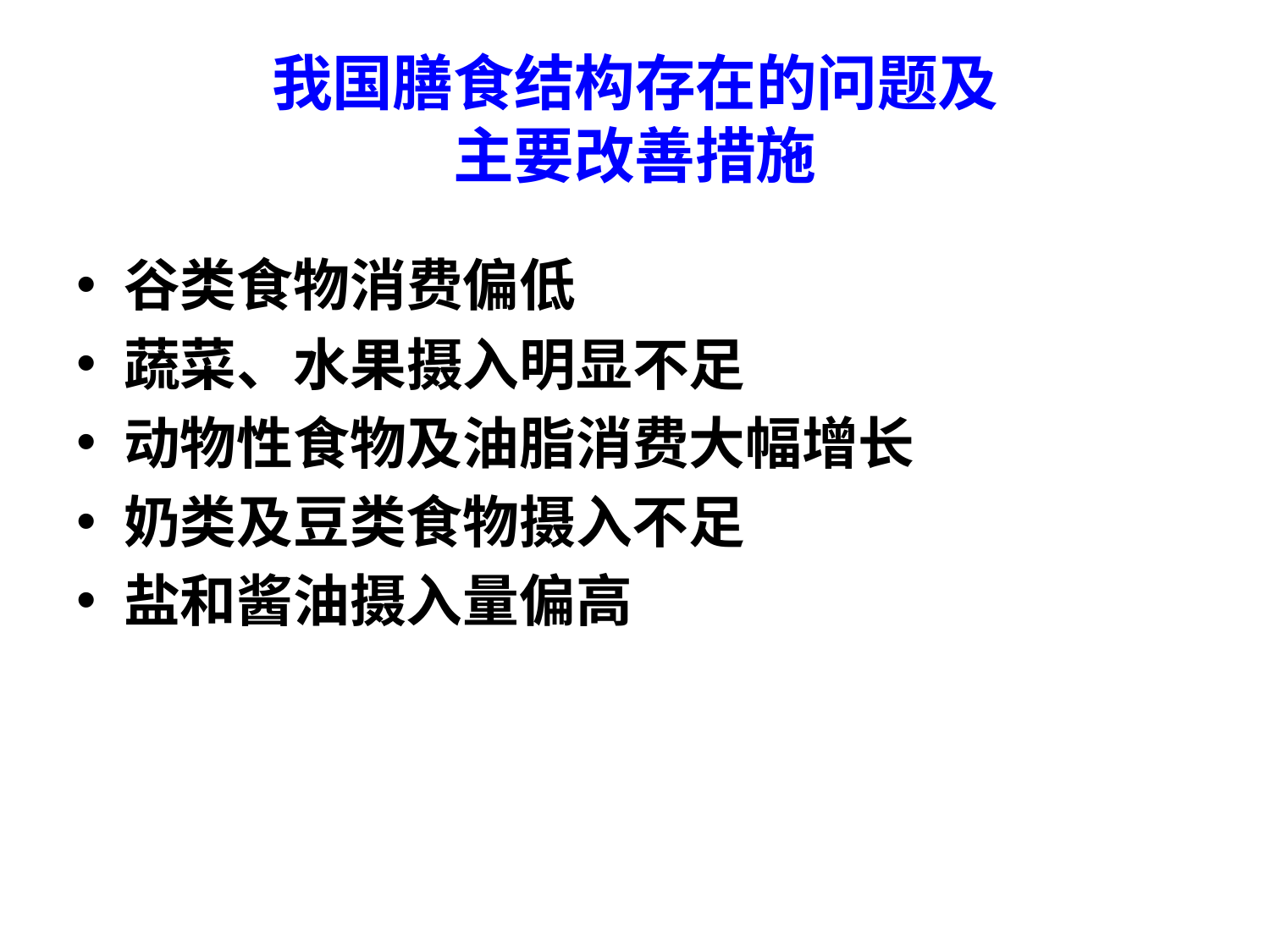

# 我国膳食结构存在的问题及 主要改善措施
谷类食物消费偏低
蔬菜、水果摄入明显不足
动物性食物及油脂消费大幅增长
奶类及豆类食物摄入不足
盐和酱油摄入量偏高